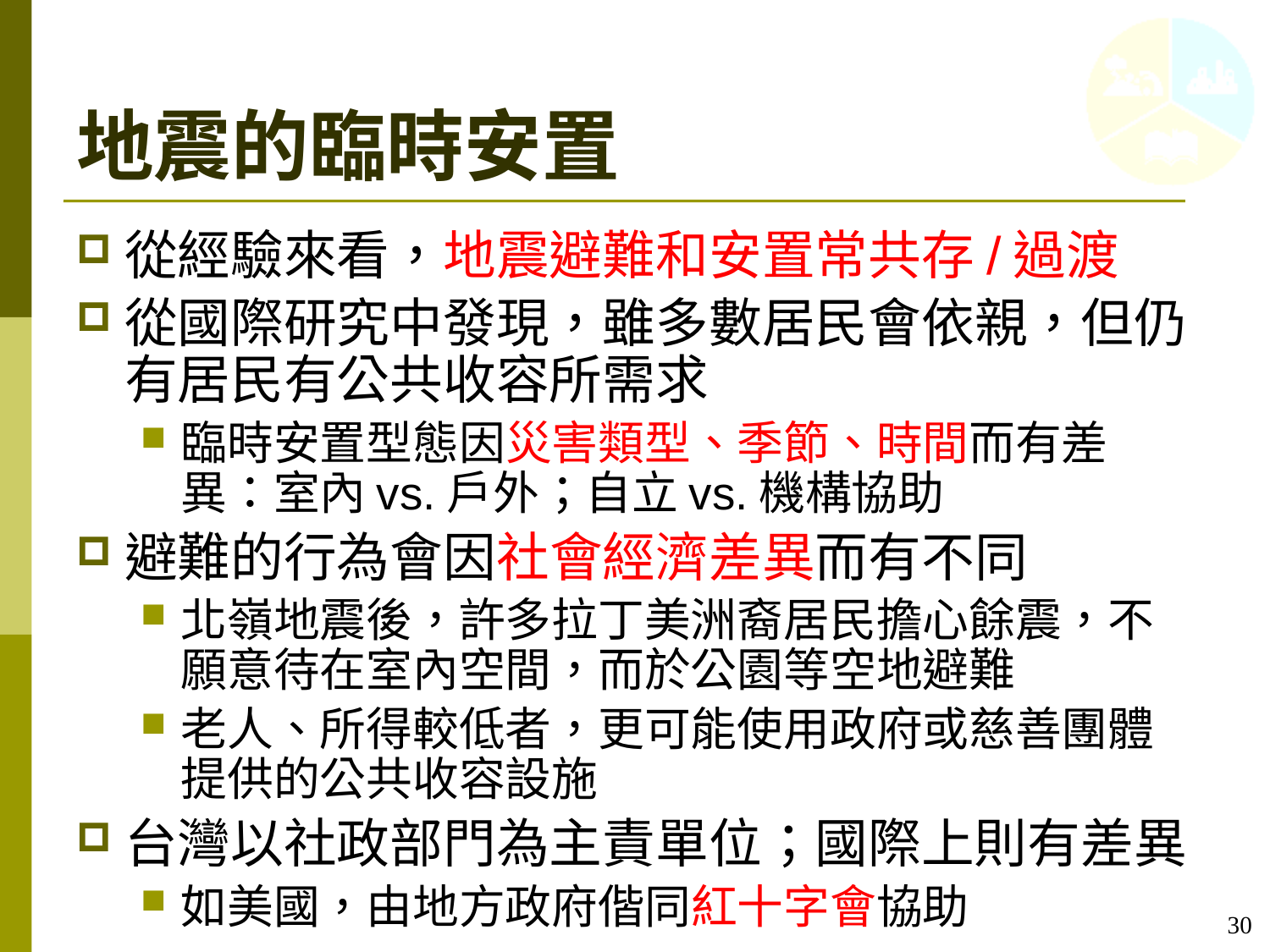

30
# 地震的臨時安置
從經驗來看，地震避難和安置常共存/過渡
從國際研究中發現，雖多數居民會依親，但仍有居民有公共收容所需求
臨時安置型態因災害類型、季節、時間而有差異：室內vs.戶外；自立vs.機構協助
避難的行為會因社會經濟差異而有不同
北嶺地震後，許多拉丁美洲裔居民擔心餘震，不願意待在室內空間，而於公園等空地避難
老人、所得較低者，更可能使用政府或慈善團體提供的公共收容設施
台灣以社政部門為主責單位；國際上則有差異
如美國，由地方政府偕同紅十字會協助